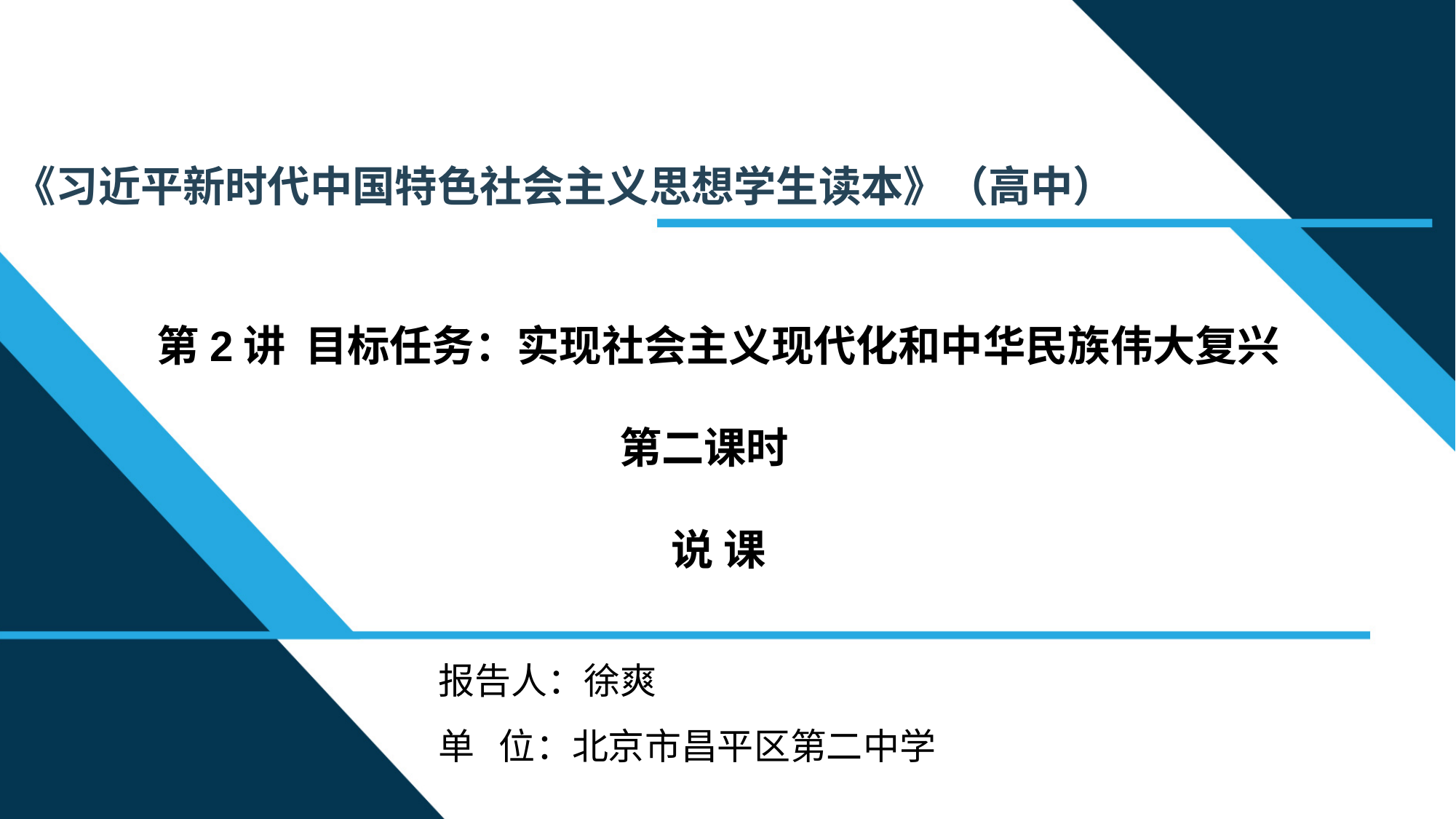

《习近平新时代中国特色社会主义思想学生读本》（高中）

第2讲  目标任务：实现社会主义现代化和中华民族伟大复兴

第二课时

说 课

报告人：徐爽
单   位：北京市昌平区第二中学